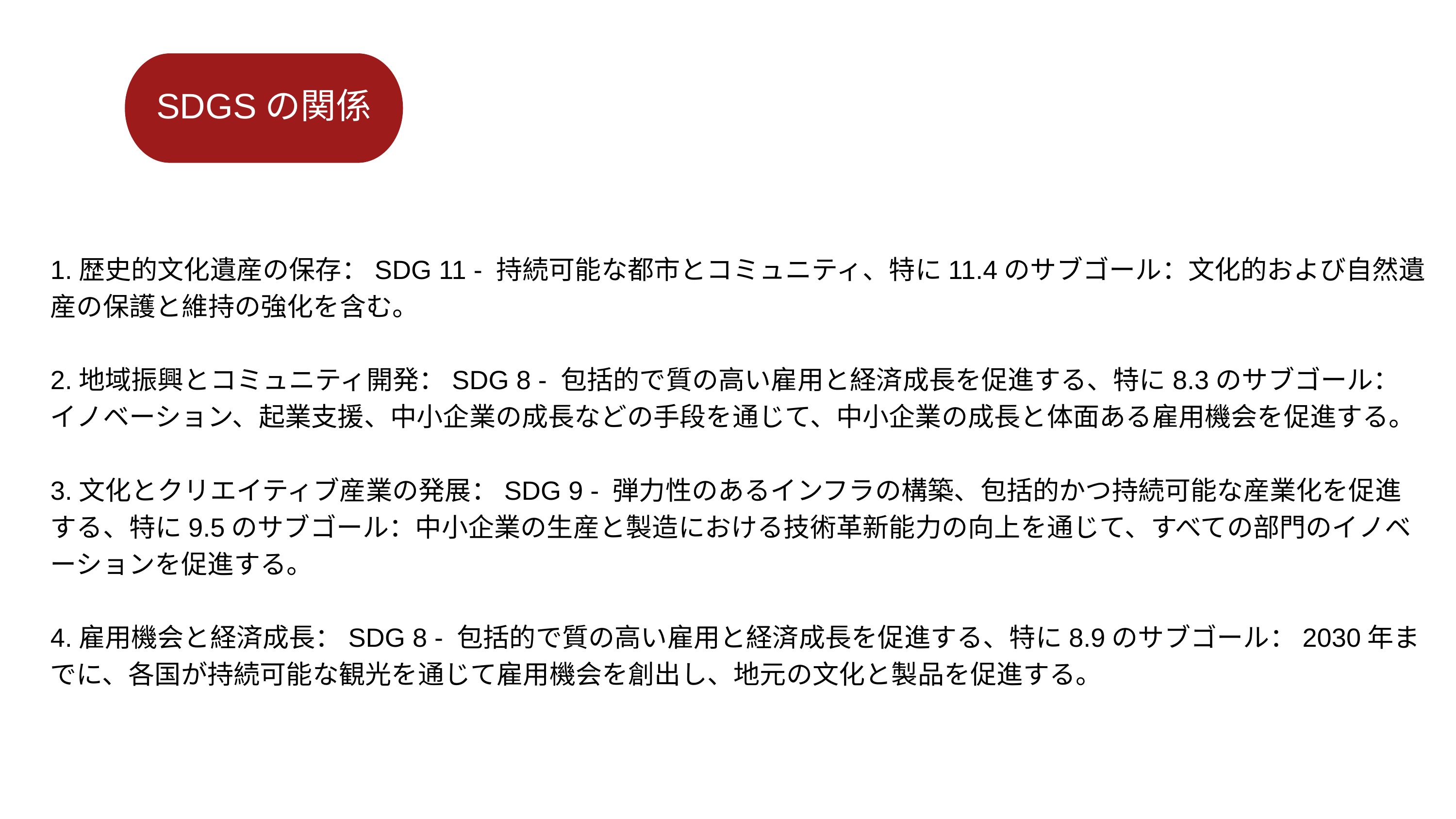

SDGSの関係
1.歴史的文化遺産の保存：SDG 11 - 持続可能な都市とコミュニティ、特に11.4のサブゴール：文化的および自然遺産の保護と維持の強化を含む。

2.地域振興とコミュニティ開発：SDG 8 - 包括的で質の高い雇用と経済成長を促進する、特に8.3のサブゴール：イノベーション、起業支援、中小企業の成長などの手段を通じて、中小企業の成長と体面ある雇用機会を促進する。

3.文化とクリエイティブ産業の発展：SDG 9 - 弾力性のあるインフラの構築、包括的かつ持続可能な産業化を促進する、特に9.5のサブゴール：中小企業の生産と製造における技術革新能力の向上を通じて、すべての部門のイノベーションを促進する。

4.雇用機会と経済成長：SDG 8 - 包括的で質の高い雇用と経済成長を促進する、特に8.9のサブゴール：2030年までに、各国が持続可能な観光を通じて雇用機会を創出し、地元の文化と製品を促進する。